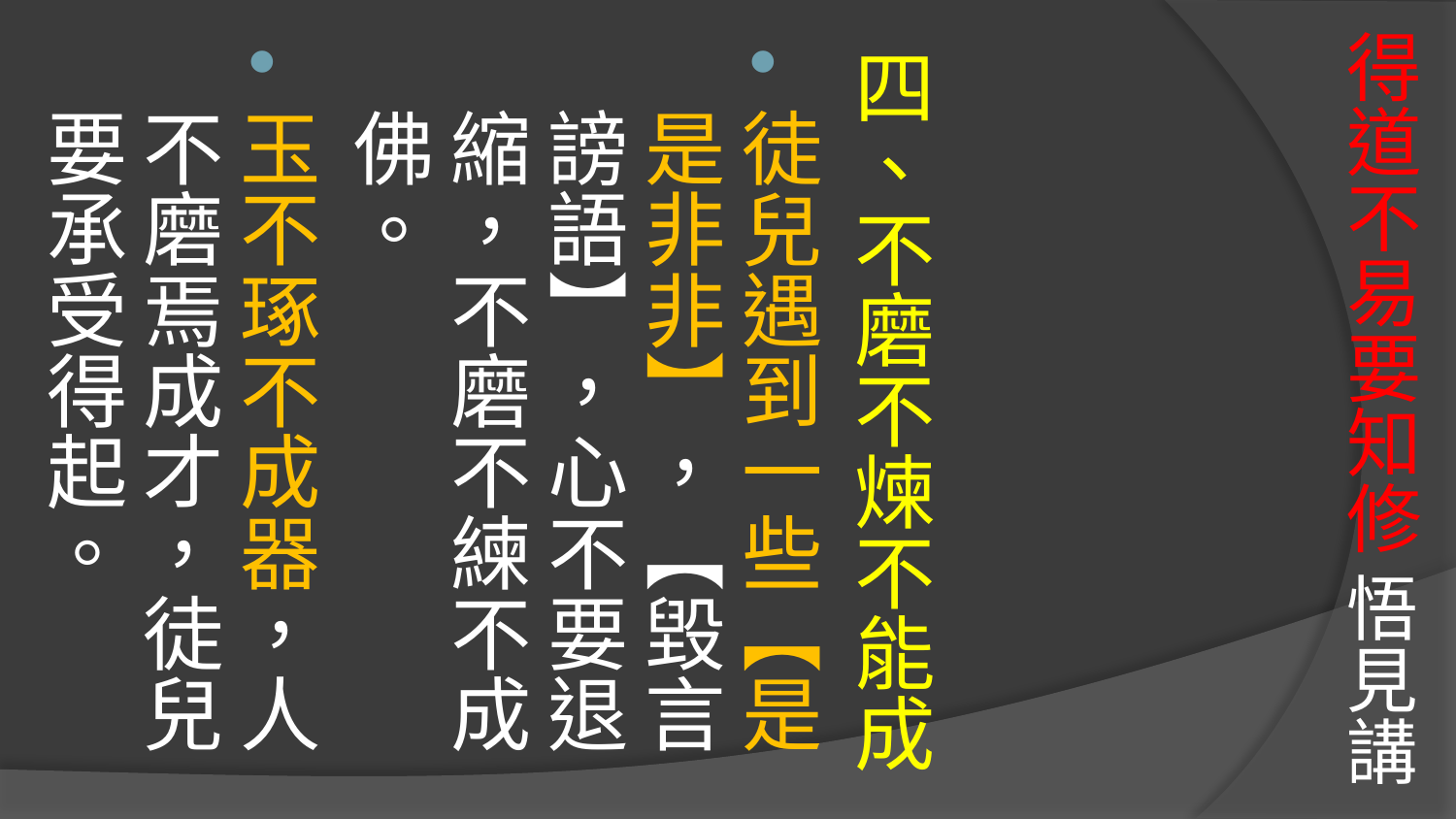

# 得道不易要知修 悟見講
四、不磨不煉不能成
徒兒遇到一些【是是非非】，【毀言謗語】，心不要退縮，不磨不練不成佛。
玉不琢不成器，人不磨焉成才，徒兒要承受得起。